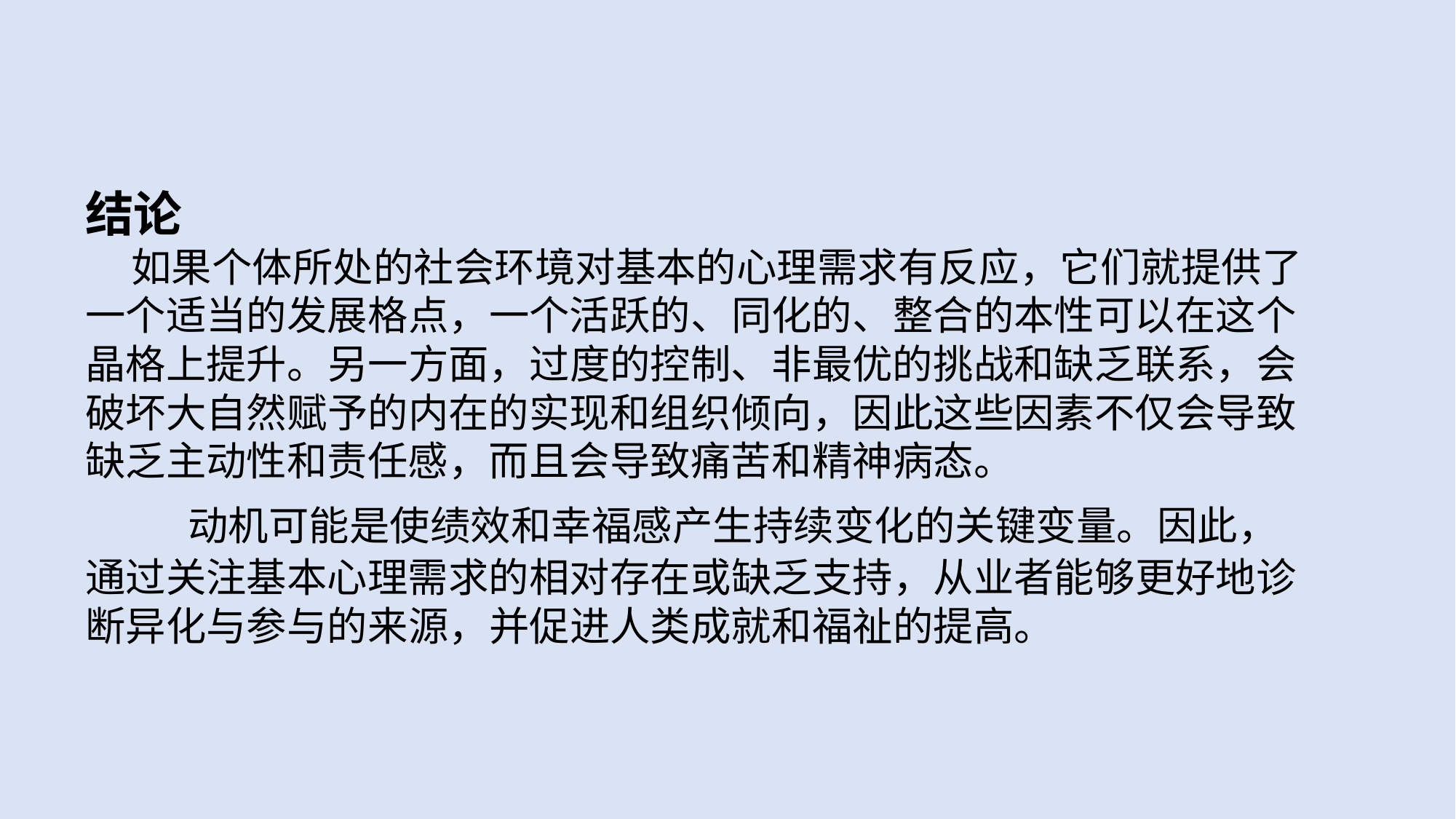

结论
    如果个体所处的社会环境对基本的心理需求有反应，它们就提供了一个适当的发展格点，一个活跃的、同化的、整合的本性可以在这个晶格上提升。另一方面，过度的控制、非最优的挑战和缺乏联系，会破坏大自然赋予的内在的实现和组织倾向，因此这些因素不仅会导致缺乏主动性和责任感，而且会导致痛苦和精神病态。
       动机可能是使绩效和幸福感产生持续变化的关键变量。因此，通过关注基本心理需求的相对存在或缺乏支持，从业者能够更好地诊断异化与参与的来源，并促进人类成就和福祉的提高。